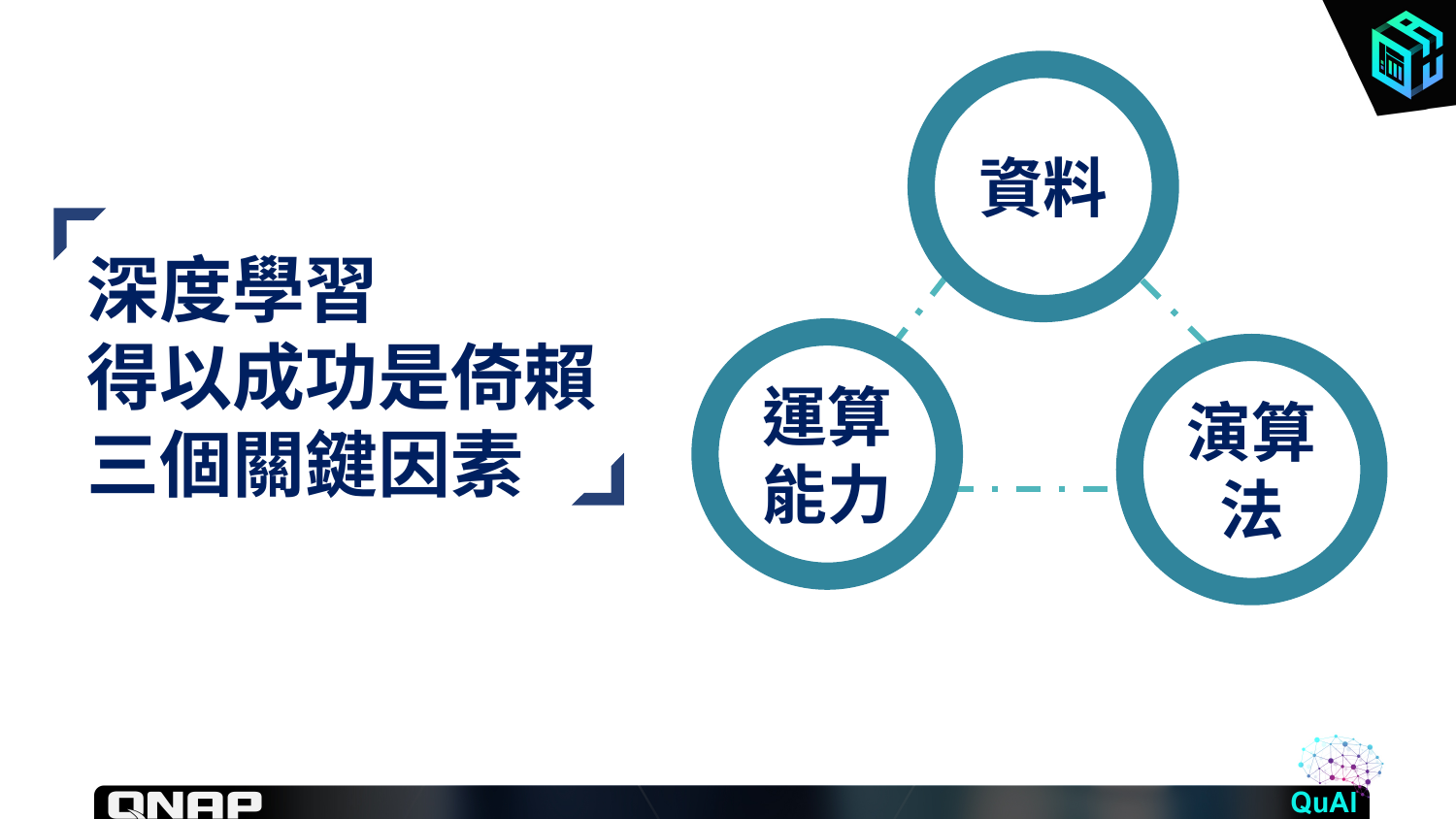

資料
運算能力
演算法
# 深度學習 得以成功是倚賴 三個關鍵因素